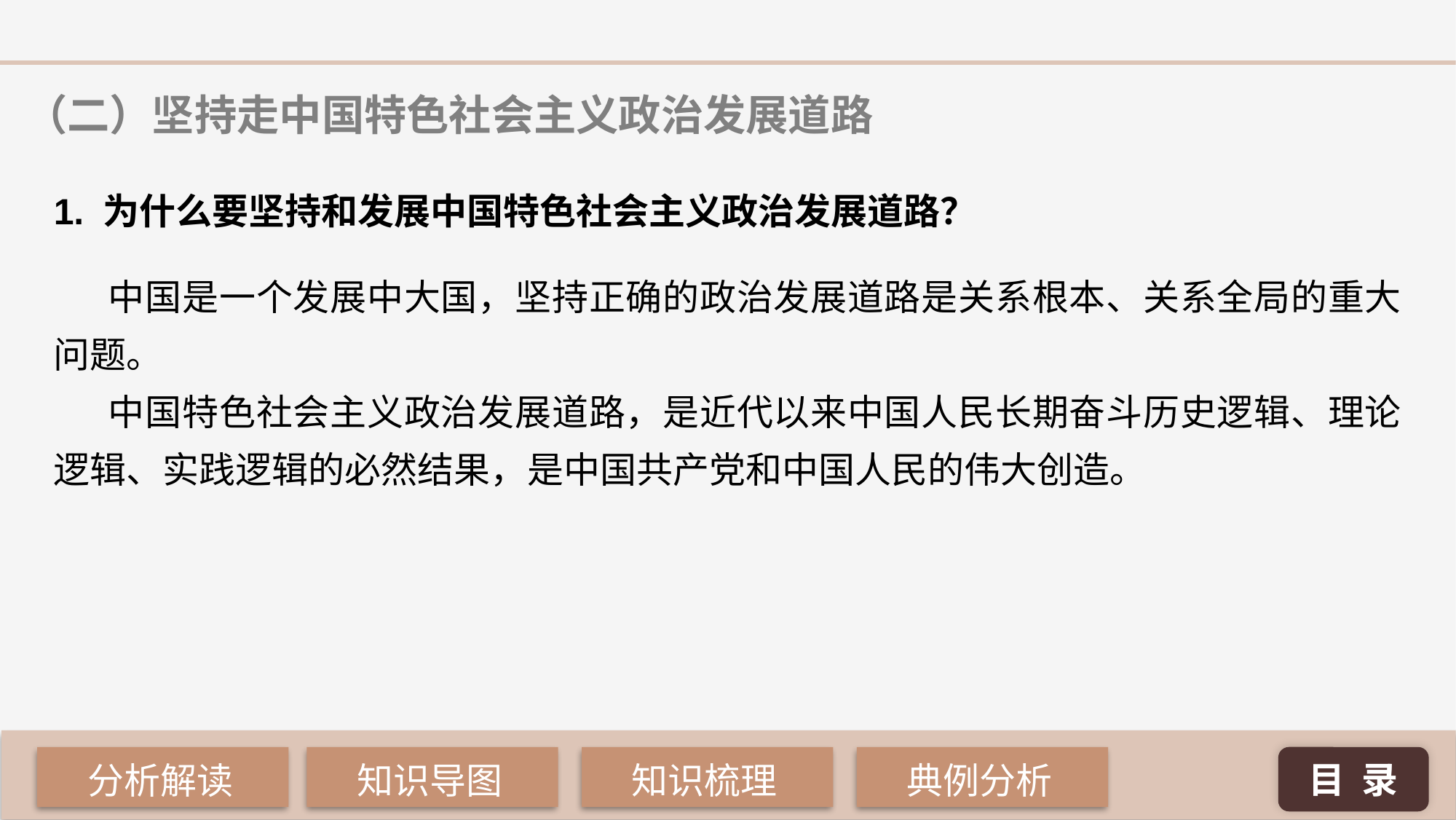

（二）坚持走中国特色社会主义政治发展道路
1. 为什么要坚持和发展中国特色社会主义政治发展道路？
中国是一个发展中大国，坚持正确的政治发展道路是关系根本、关系全局的重大问题。
中国特色社会主义政治发展道路，是近代以来中国人民长期奋斗历史逻辑、理论逻辑、实践逻辑的必然结果，是中国共产党和中国人民的伟大创造。